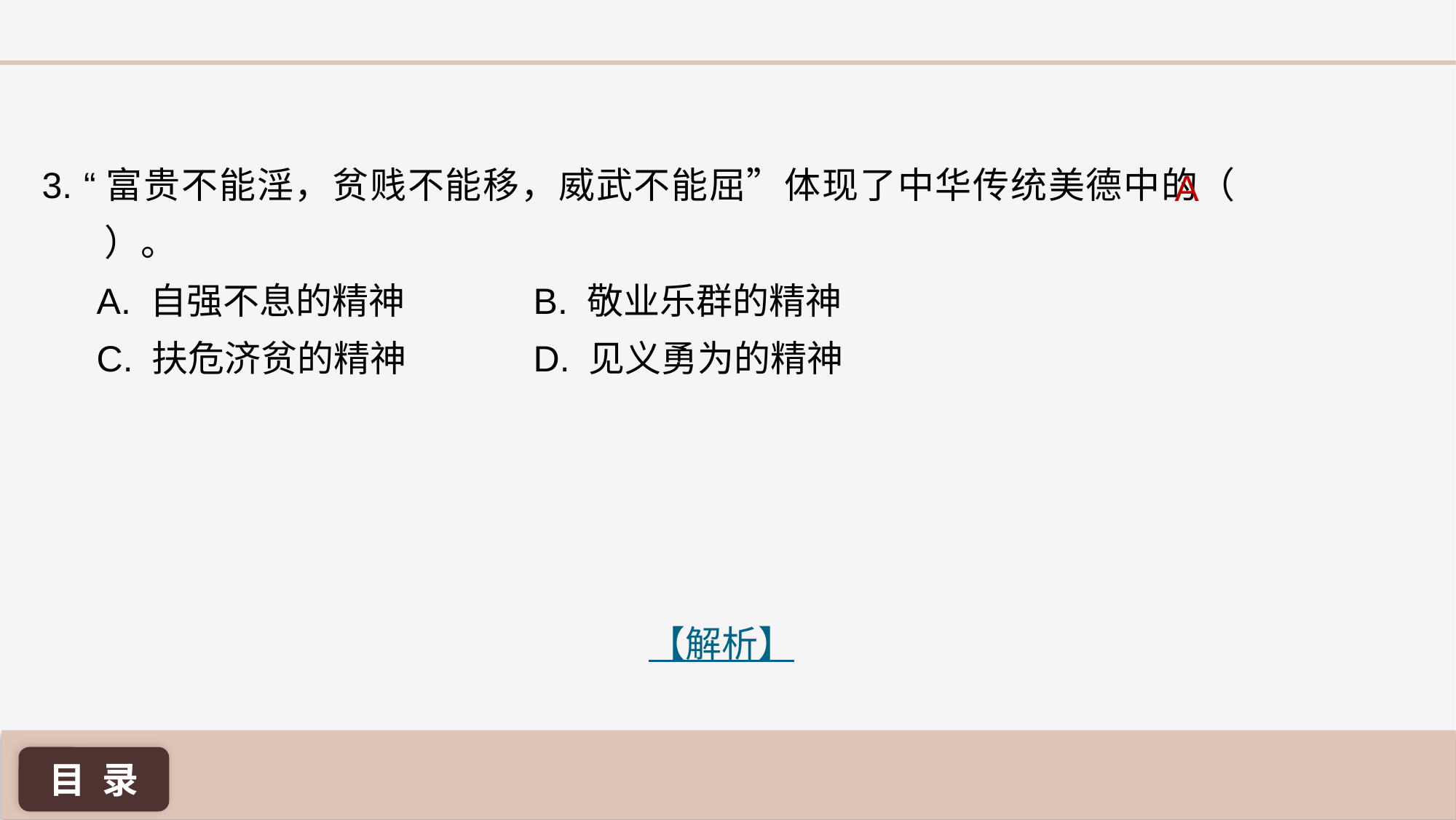

3. “富贵不能淫，贫贱不能移，威武不能屈”体现了中华传统美德中的（ 	 ）。
A. 自强不息的精神 		B. 敬业乐群的精神
C. 扶危济贫的精神 		D. 见义勇为的精神
A
【解析】